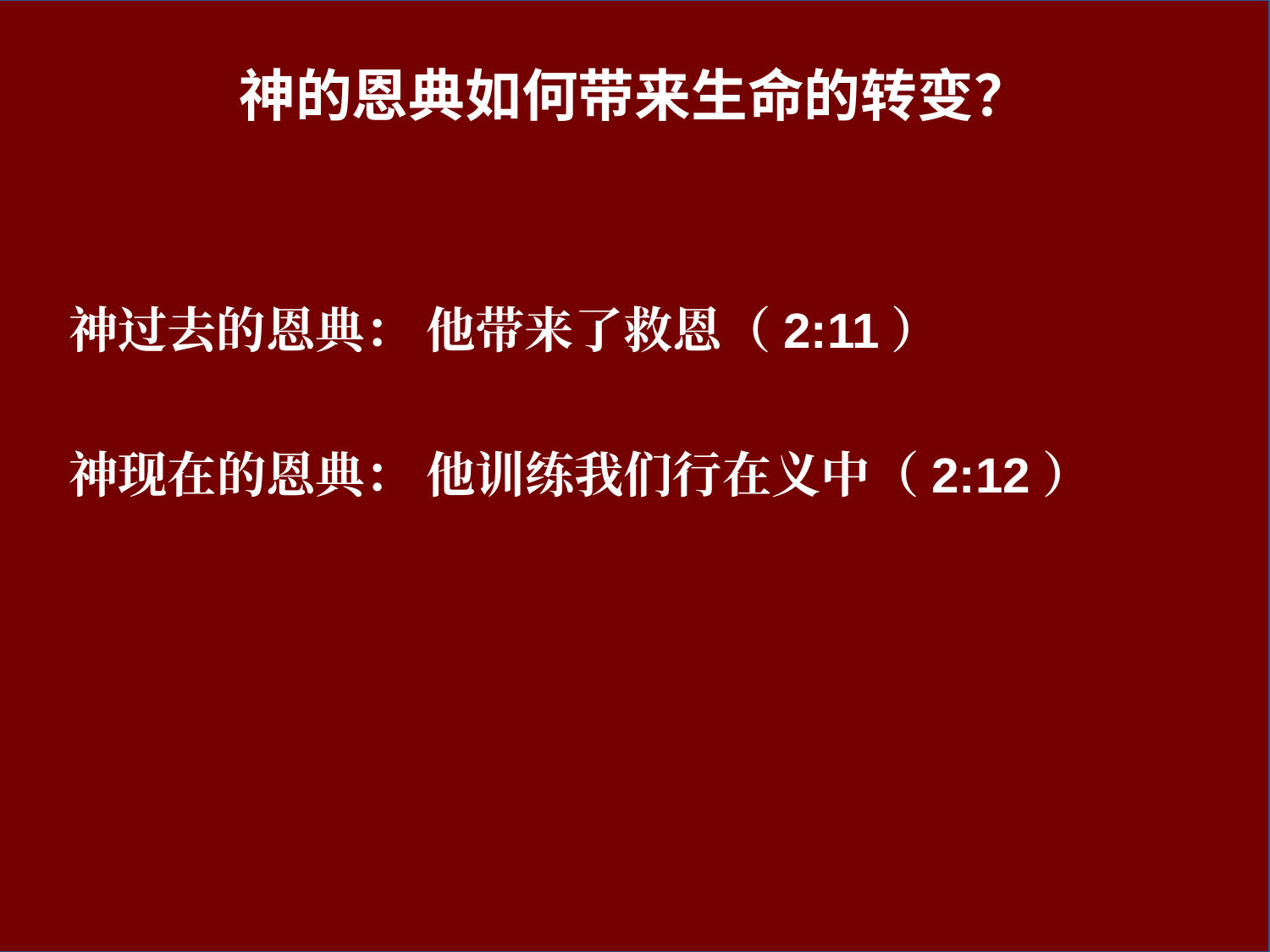

神的恩典如何带来生命的转变？
神过去的恩典： 他带来了救恩（2:11）
神现在的恩典： 他训练我们行在义中（2:12）